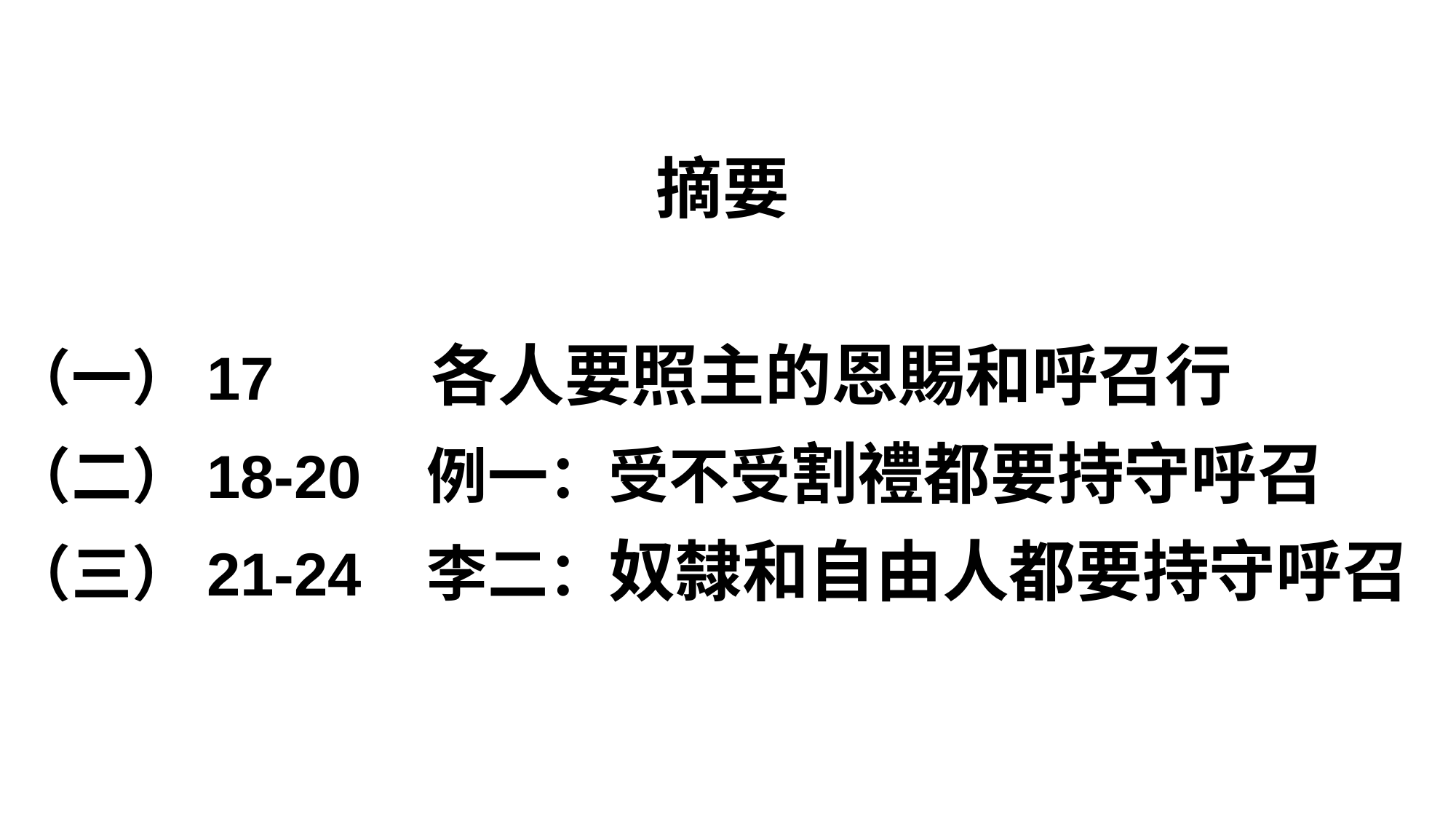

摘要

（一）17         各人要照主的恩賜和呼召行
（二）18-20   例一：受不受割禮都要持守呼召
（三）21-24   李二：奴隸和自由人都要持守呼召